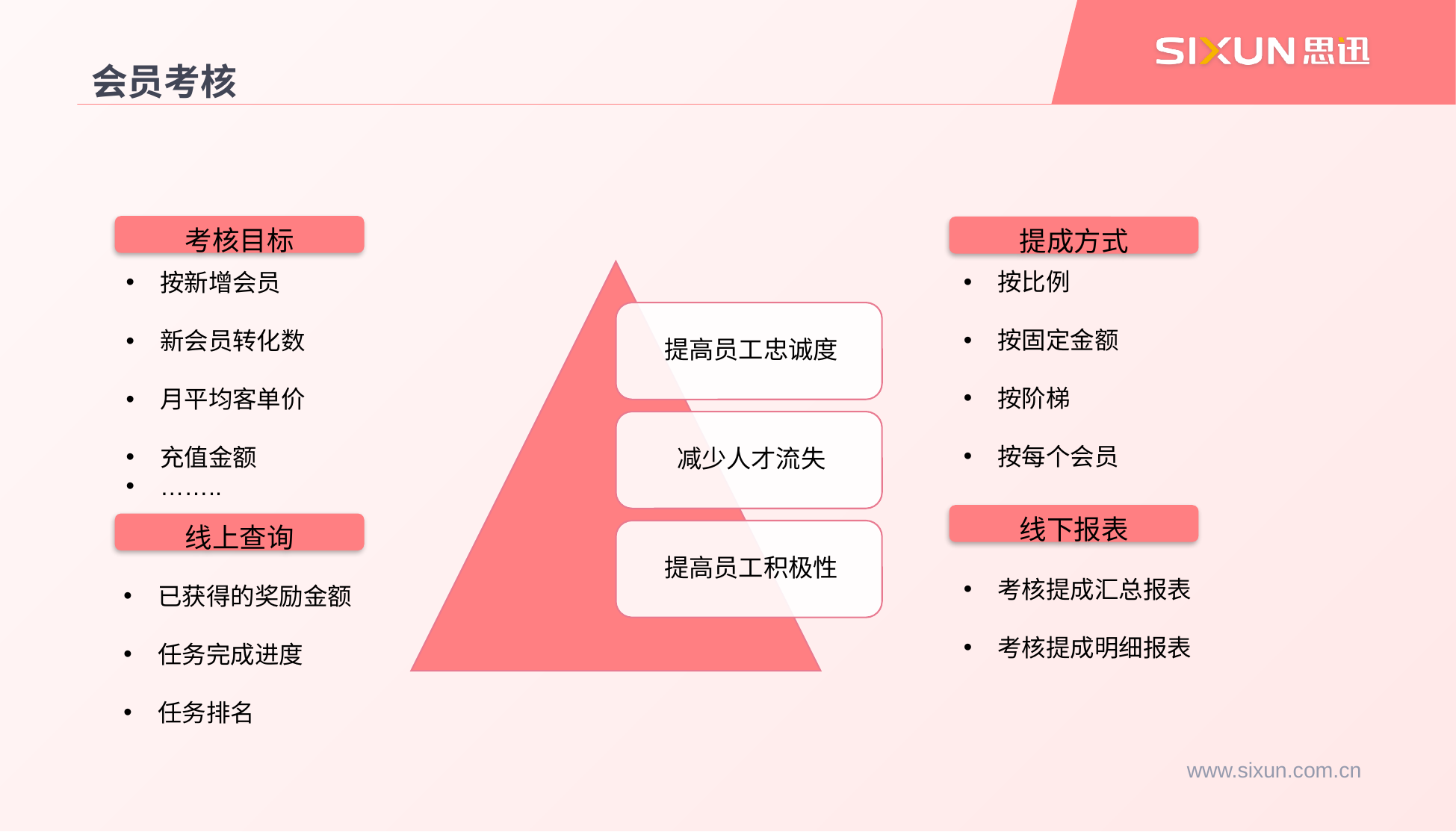

会员考核
考核目标
提成方式
提高员工忠诚度
减少人才流失
提高员工积极性
按比例

按固定金额

按阶梯

按每个会员

按新增会员

新会员转化数

月平均客单价

充值金额
……..

线下报表
线上查询
考核提成汇总报表

考核提成明细报表

已获得的奖励金额

任务完成进度

任务排名